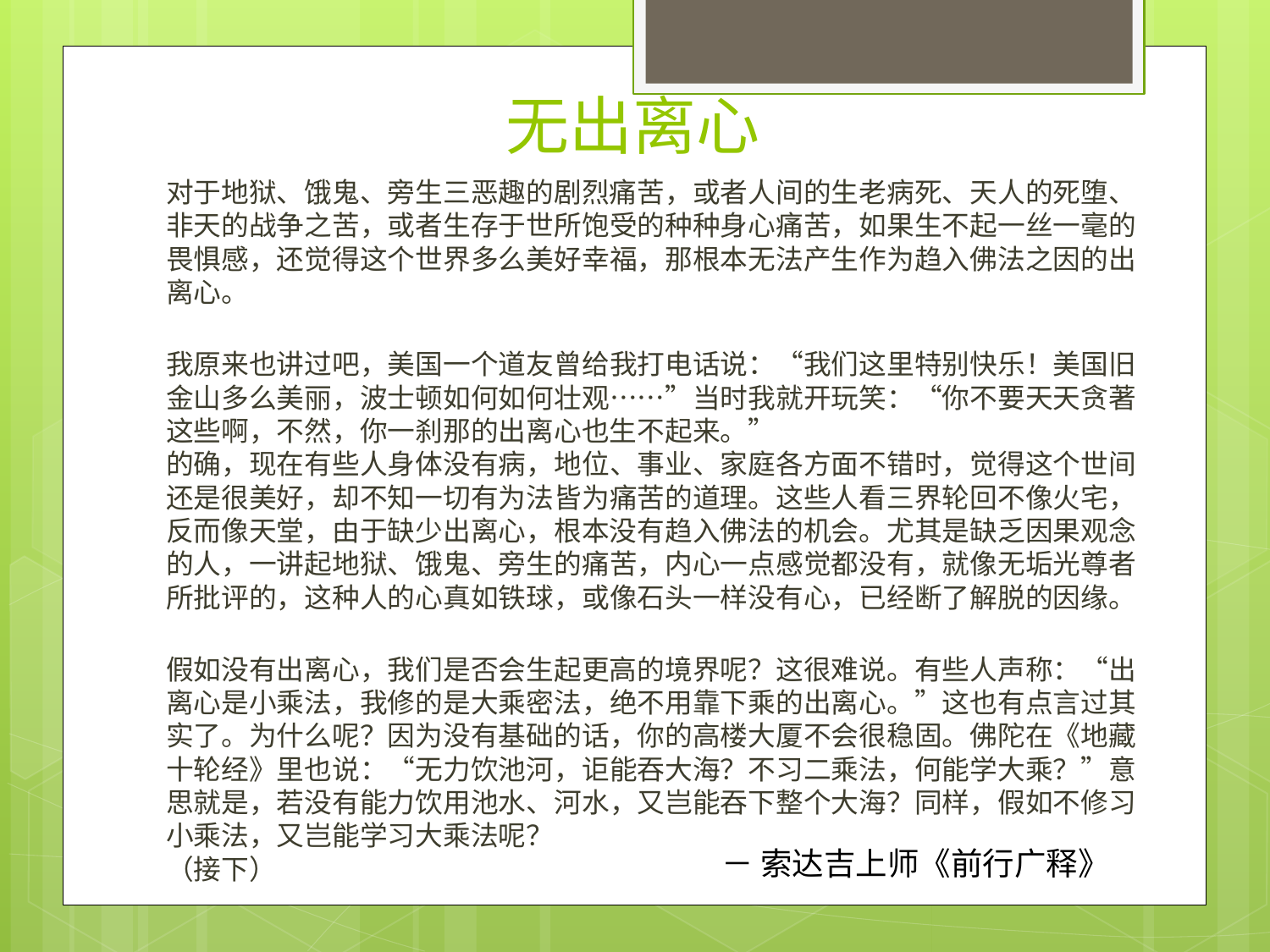

# 无出离心
对于地狱、饿鬼、旁生三恶趣的剧烈痛苦，或者人间的生老病死、天人的死堕、非天的战争之苦，或者生存于世所饱受的种种身心痛苦，如果生不起一丝一毫的畏惧感，还觉得这个世界多么美好幸福，那根本无法产生作为趋入佛法之因的出离心。
我原来也讲过吧，美国一个道友曾给我打电话说：“我们这里特别快乐！美国旧金山多么美丽，波士顿如何如何壮观……”当时我就开玩笑：“你不要天天贪著这些啊，不然，你一刹那的出离心也生不起来。”
的确，现在有些人身体没有病，地位、事业、家庭各方面不错时，觉得这个世间还是很美好，却不知一切有为法皆为痛苦的道理。这些人看三界轮回不像火宅，反而像天堂，由于缺少出离心，根本没有趋入佛法的机会。尤其是缺乏因果观念的人，一讲起地狱、饿鬼、旁生的痛苦，内心一点感觉都没有，就像无垢光尊者所批评的，这种人的心真如铁球，或像石头一样没有心，已经断了解脱的因缘。
假如没有出离心，我们是否会生起更高的境界呢？这很难说。有些人声称：“出离心是小乘法，我修的是大乘密法，绝不用靠下乘的出离心。”这也有点言过其实了。为什么呢？因为没有基础的话，你的高楼大厦不会很稳固。佛陀在《地藏十轮经》里也说：“无力饮池河，讵能吞大海？不习二乘法，何能学大乘？”意思就是，若没有能力饮用池水、河水，又岂能吞下整个大海？同样，假如不修习小乘法，又岂能学习大乘法呢？
（接下）

－ 索达吉上师《前行广释》